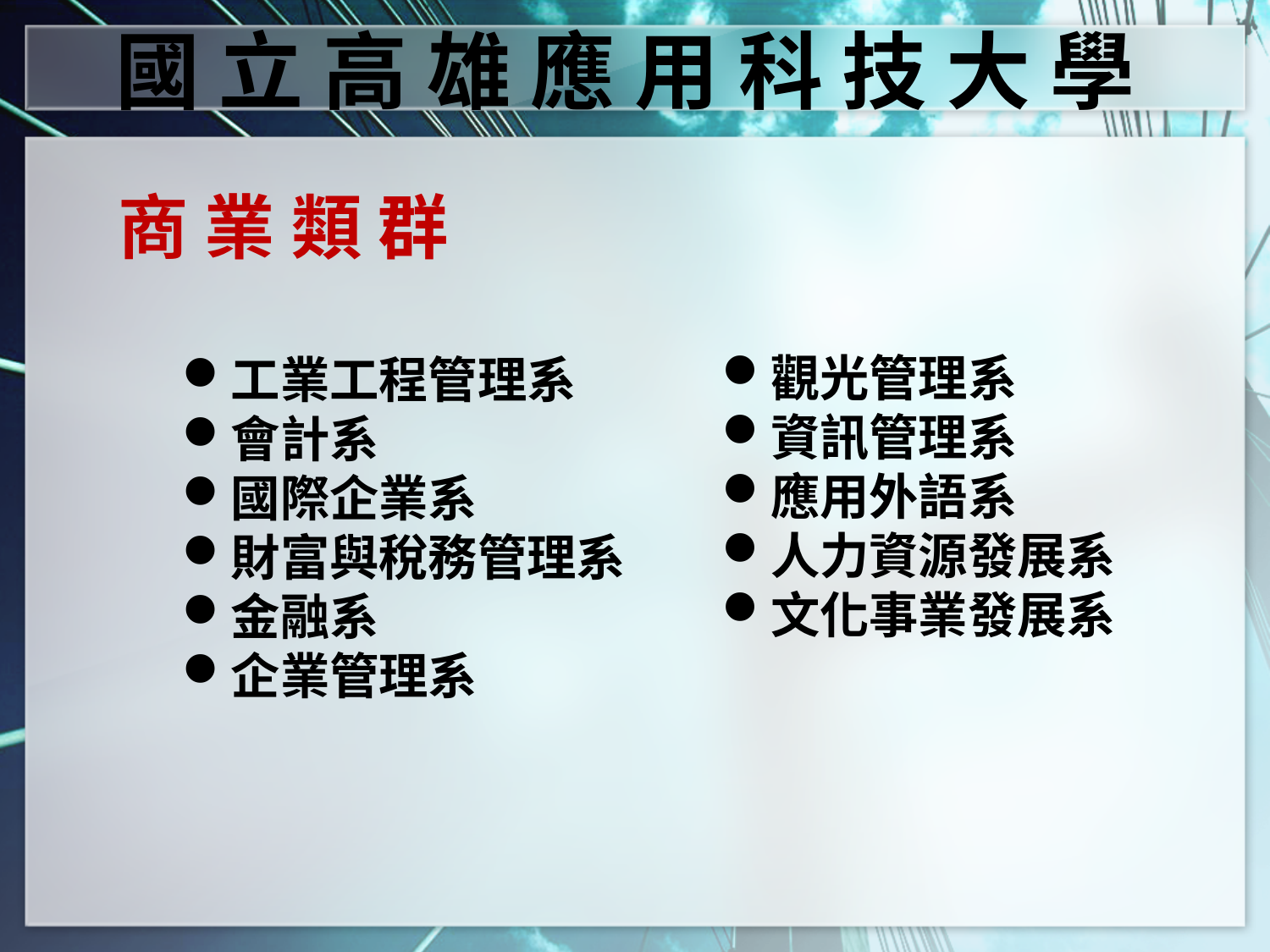

國 立 高 雄 應 用 科 技 大 學
商 業 類 群
觀光管理系
資訊管理系
應用外語系
人力資源發展系
文化事業發展系

工業工程管理系
會計系
國際企業系
財富與稅務管理系
金融系
企業管理系